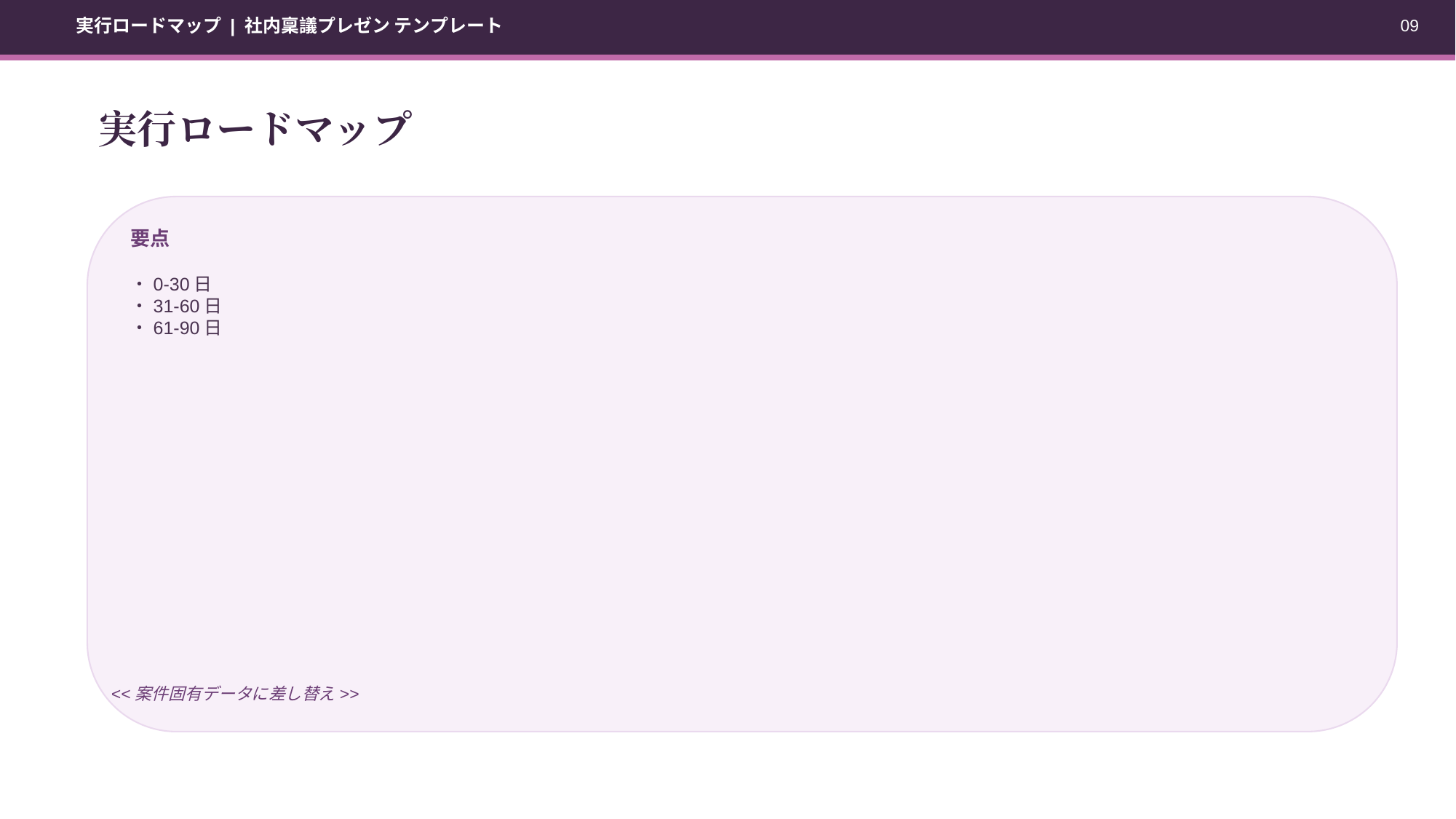

実行ロードマップ | 社内稟議プレゼン テンプレート
09

実行ロードマップ

要点
・0-30日
・31-60日
・61-90日
<<案件固有データに差し替え>>